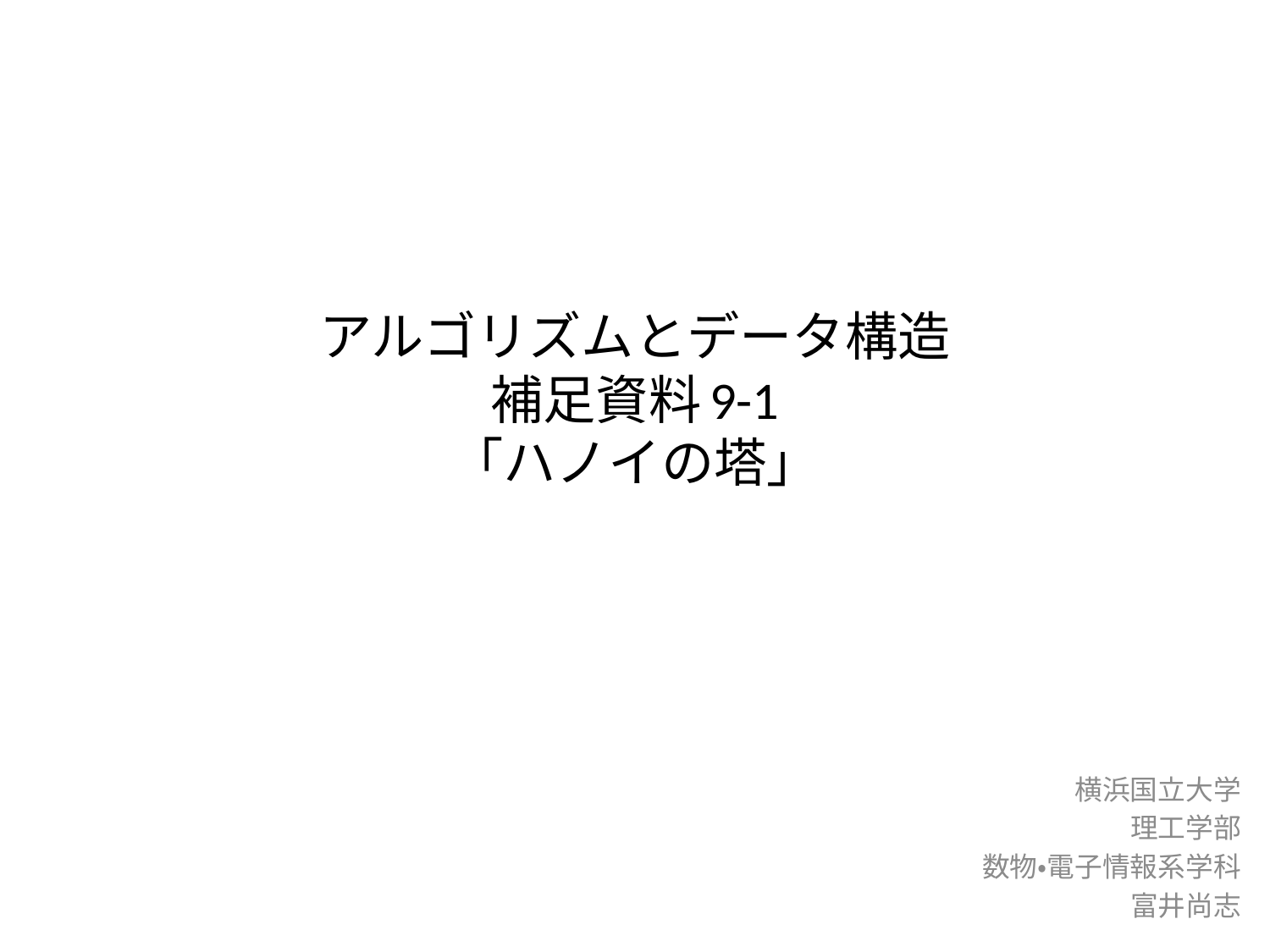

# アルゴリズムとデータ構造 補足資料9-1 「ハノイの塔」
横浜国立大学
理工学部
 数物・電子情報系学科
富井尚志